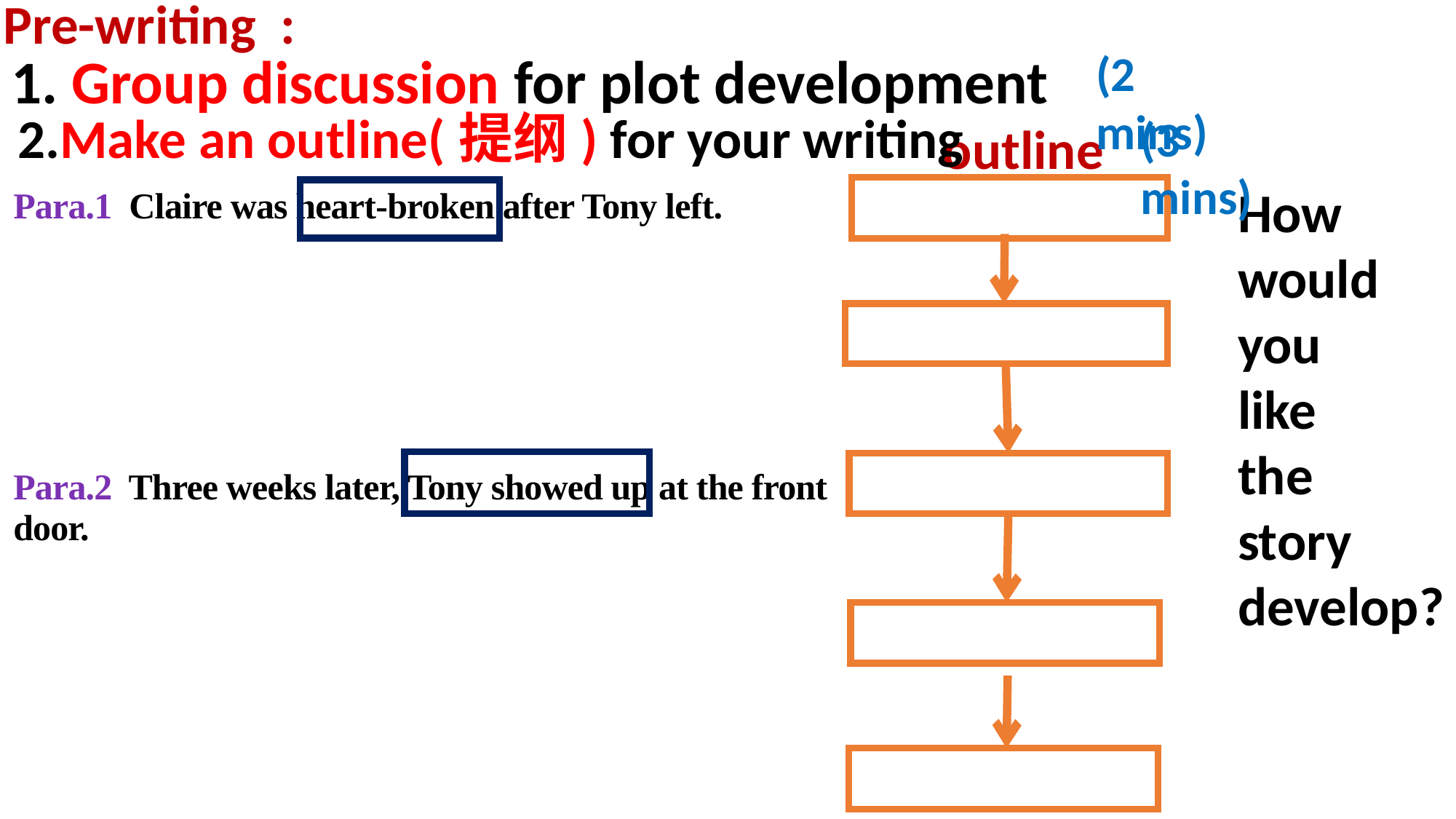

Pre-writing  :
1. Group discussion for plot development
(2 mins)
 outline
(3 mins)
2.Make an outline(提纲) for your writing
How
would
you
like
the
story develop?

Para.1  Claire was heart-broken after Tony left.

Para.2  Three weeks later, Tony showed up at the front door.